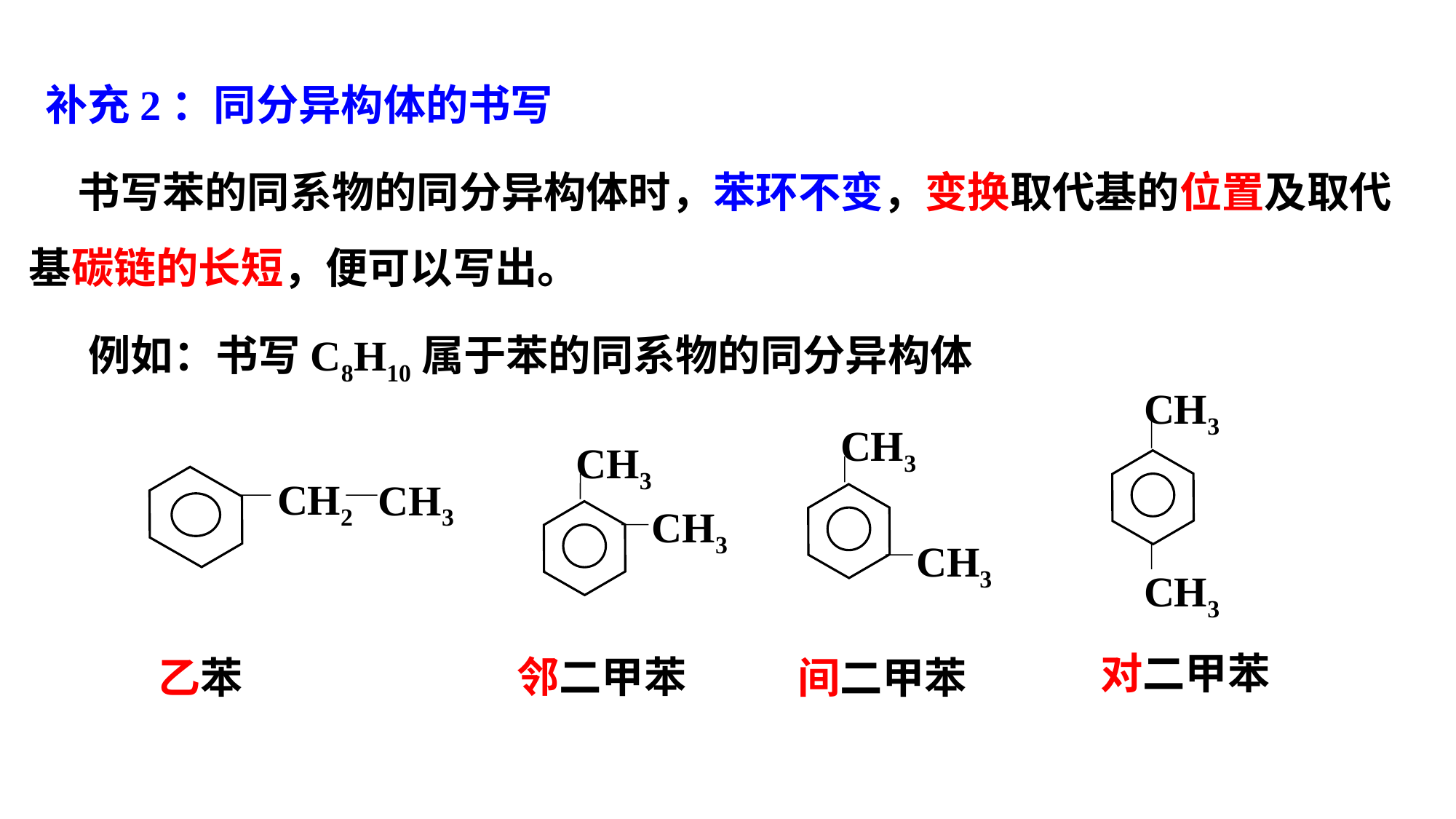

补充2：同分异构体的书写
    书写苯的同系物的同分异构体时，苯环不变，变换取代基的位置及取代基碳链的长短，便可以写出。
例如：书写C8H10属于苯的同系物的同分异构体
CH3

CH3

CH3

CH3

CH3

CH3

CH2

CH3

对二甲苯
邻二甲苯
乙苯
间二甲苯